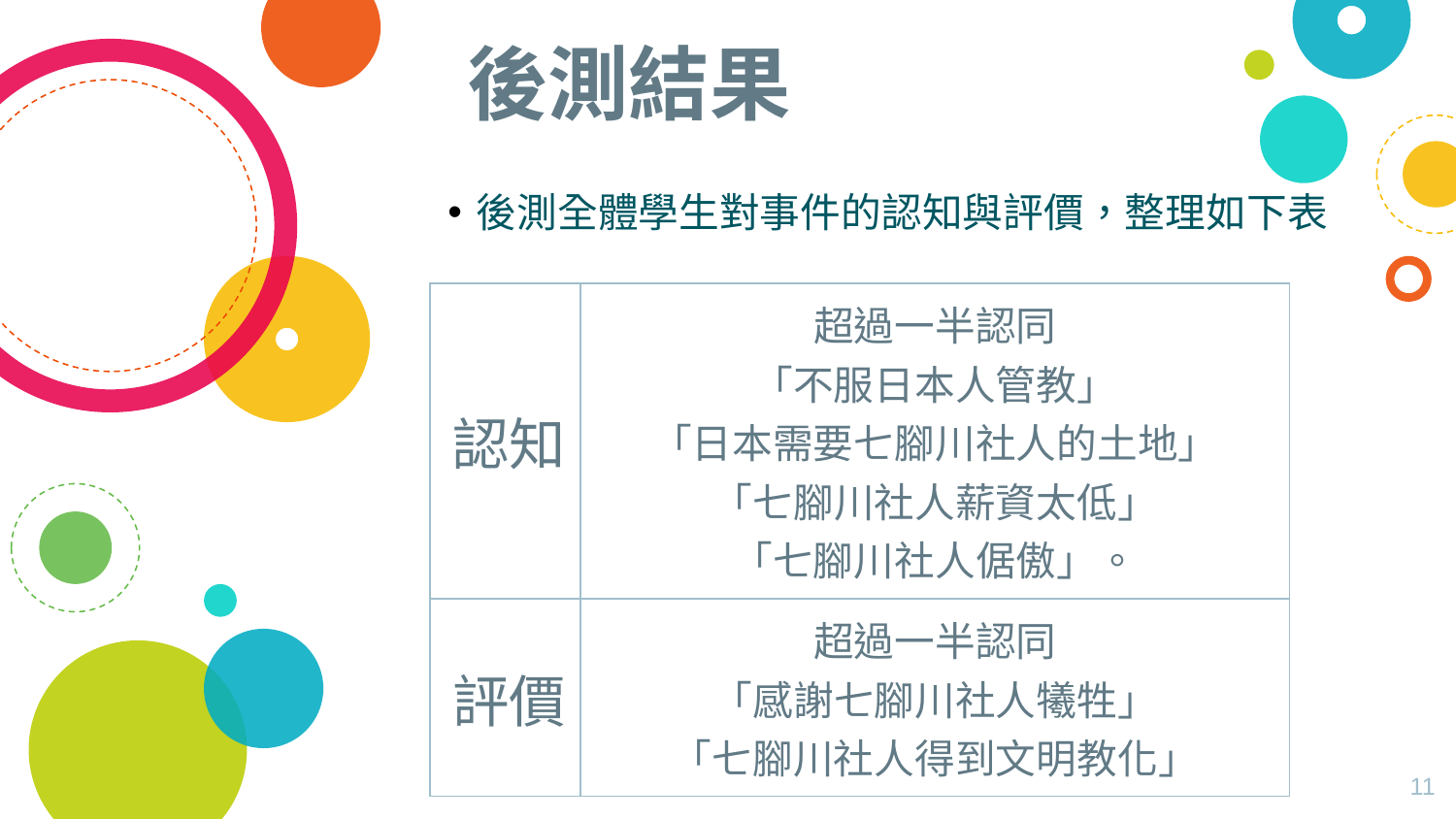

# 後測結果
後測全體學生對事件的認知與評價，整理如下表
| 認知 | 超過一半認同 「不服日本人管教」 「日本需要七腳川社人的土地」 「七腳川社人薪資太低」 「七腳川社人倨傲」。 |
| --- | --- |
| 評價 | 超過一半認同 「感謝七腳川社人犧牲」 「七腳川社人得到文明教化」 |
11